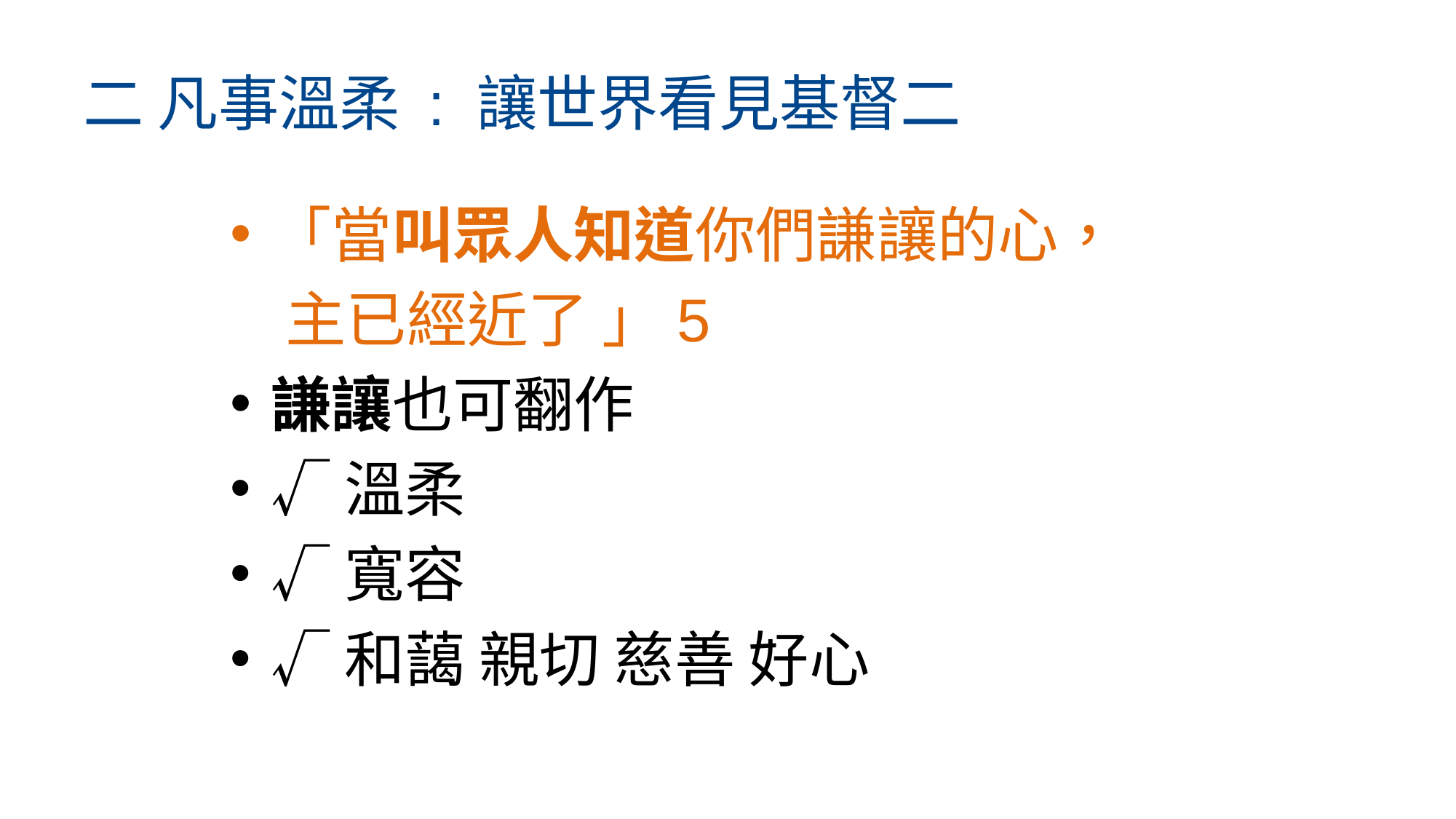

# 二 凡事溫柔 : 讓世界看見基督二
「當叫眾人知道你們謙讓的心，
   主已經近了 」5
謙讓也可翻作
√溫柔
√寬容
√和藹 親切 慈善 好心